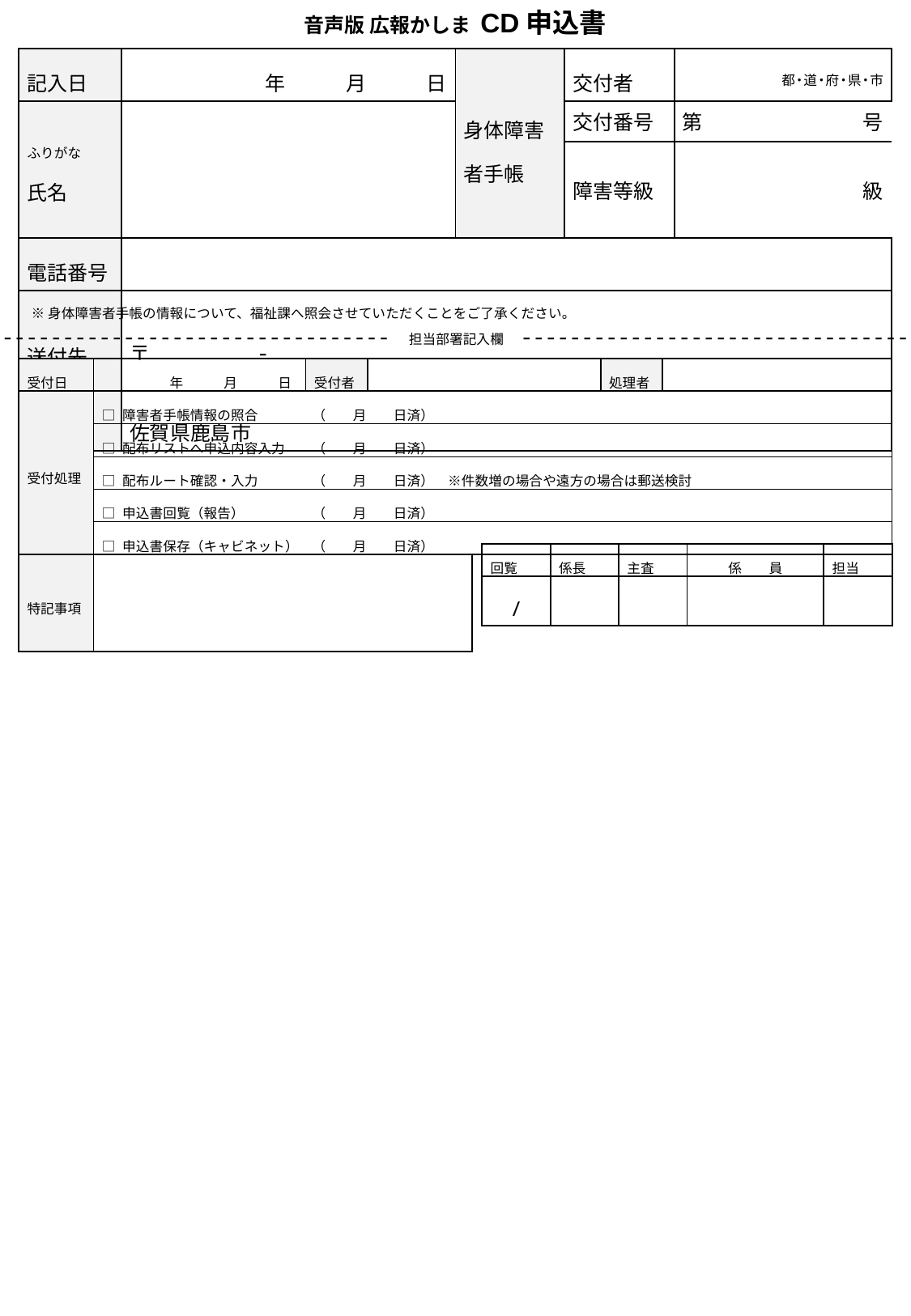

音声版 広報かしま CD申込書
| 記入日 | 年　　　月　　　日 | 身体障害者手帳 | 交付者 |  |  | 都・道・府・県・市 |  |
| --- | --- | --- | --- | --- | --- | --- | --- |
| ふりがな 氏名 |  |  | 交付番号 | 第 |  |  | 号 |
|  |  |  | 障害等級 |  |  |  | 級 |
| 電話番号 |  |  |  |  |  |  |  |
| 送付先 住所 | 〒　　　　　- |  |  |  |  |  |  |
|  | 佐賀県鹿島市 |  |  |  |  |  |  |
※身体障害者手帳の情報について、福祉課へ照会させていただくことをご了承ください。
-------------------------------------　担当部署記入欄　-------------------------------------
| 受付日 | 年　　　月　　　日 | 受付者 |  |  | 処理者 |  |
| --- | --- | --- | --- | --- | --- | --- |
| 受付処理 | □ 障害者手帳情報の照合　　　　（　　月　　日済） |  |  |  |  |  |
|  | □ 配布リストへ申込内容入力　　（　　月　　日済） |  |  |  |  |  |
|  | □ 配布ルート確認・入力　　　　（　　月　　日済）　※件数増の場合や遠方の場合は郵送検討 |  |  |  |  |  |
|  | □ 申込書回覧（報告）　　　　　（　　月　　日済） |  |  |  |  |  |
|  | □ 申込書保存（キャビネット）　（　　月　　日済） |  |  |  |  |  |
| 特記事項 |  |  |  |  |  |  |
| 回覧 | 係長 | 主査 | 係　　員 |  | 担当 |
| --- | --- | --- | --- | --- | --- |
| / |  |  |  |  |  |